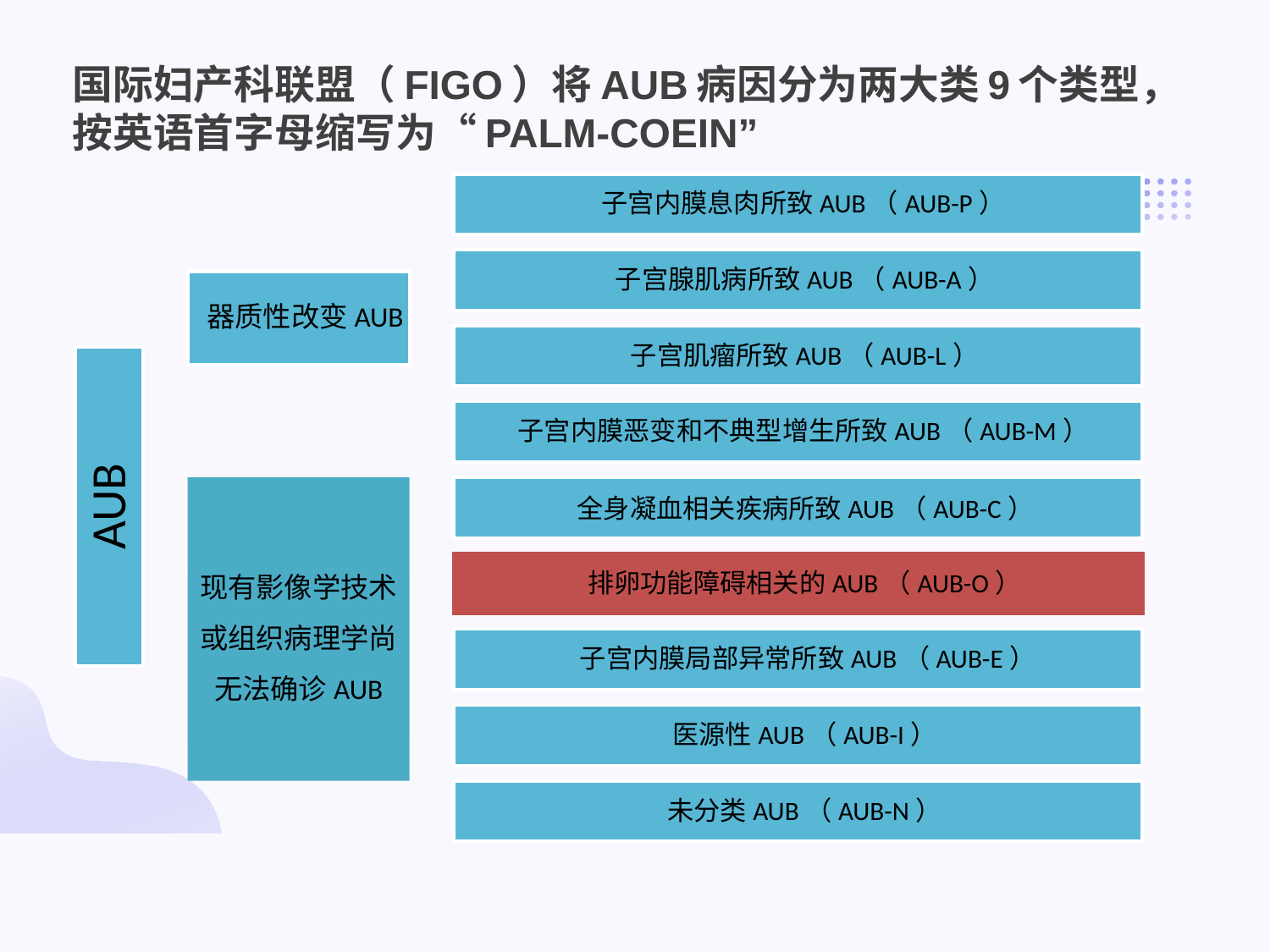

# 国际妇产科联盟（FIGO）将AUB病因分为两大类9个类型，按英语首字母缩写为“PALM-COEIN”

 子宫内膜息肉所致AUB（AUB-P）

 子宫腺肌病所致AUB（AUB-A）

 器质性改变AUB

 子宫肌瘤所致AUB（AUB-L）

 子宫内膜恶变和不典型增生所致AUB（AUB-M）

AUB
现有影像学技术或组织病理学尚无法确诊AUB

 全身凝血相关疾病所致AUB（AUB-C）

 排卵功能障碍相关的AUB（AUB-O）

  子宫内膜局部异常所致AUB（AUB-E）

 医源性AUB（AUB-I）

 未分类AUB（AUB-N）